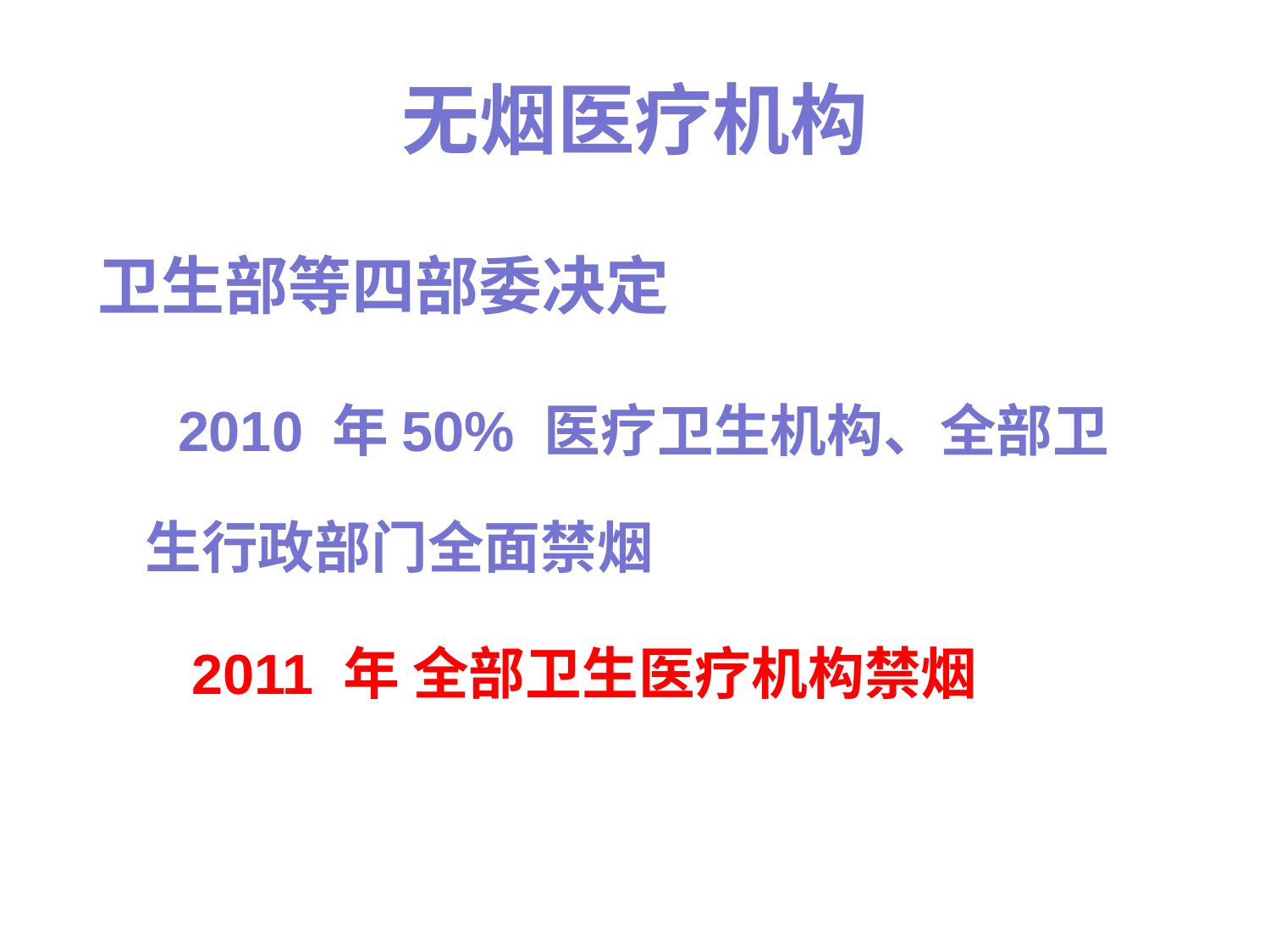

# 无烟医疗机构
卫生部等四部委决定
     2010 年50% 医疗卫生机构、全部卫生行政部门全面禁烟
      2011 年 全部卫生医疗机构禁烟